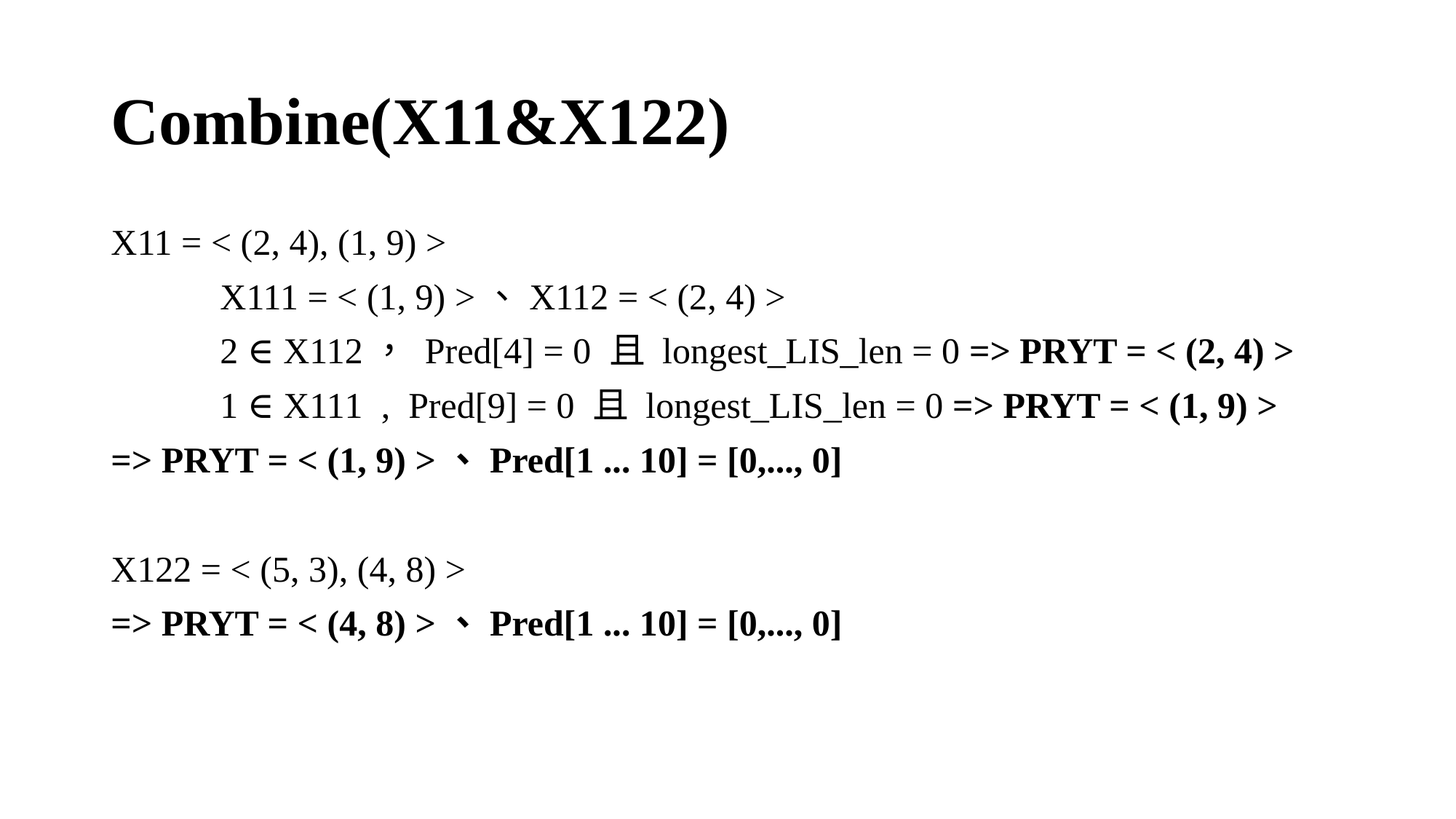

# Combine(X11&X122)
X11 = < (2, 4), (1, 9) >
	X111 = < (1, 9) >、X112 = < (2, 4) >
	2 ∈ X112， Pred[4] = 0 且 longest_LIS_len = 0 => PRYT = < (2, 4) >
	1 ∈ X111  ,  Pred[9] = 0 且 longest_LIS_len = 0 => PRYT = < (1, 9) >
=> PRYT = < (1, 9) >、Pred[1 ... 10] = [0,..., 0]

X122 = < (5, 3), (4, 8) >
=> PRYT = < (4, 8) >、Pred[1 ... 10] = [0,..., 0]